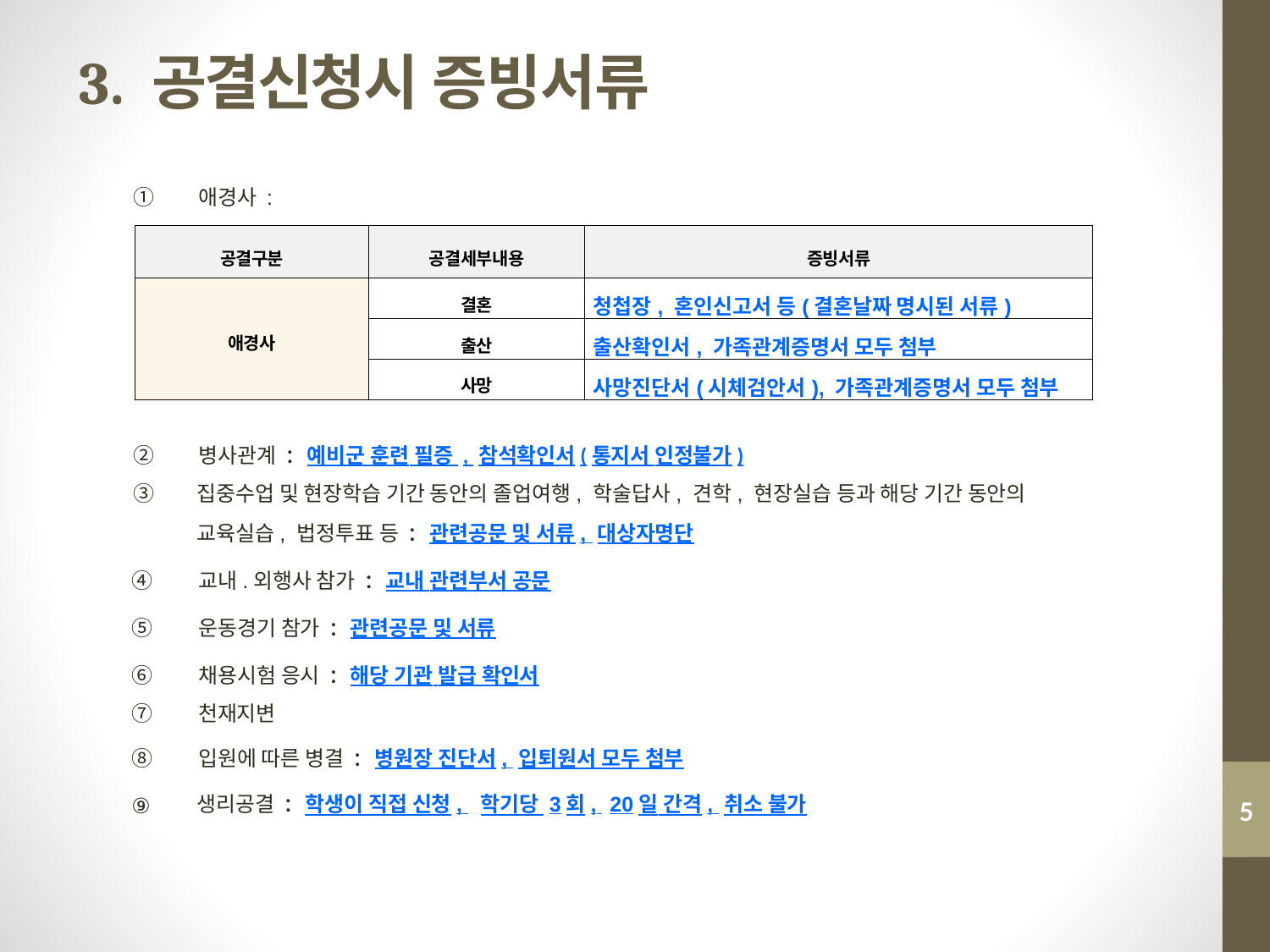

# 3. 공결신청시 증빙서류
①	애경사 :
| 공결구분 | 공결세부내용 | 증빙서류 |
| --- | --- | --- |
| 애경사 | 결혼 | 청첩장, 혼인신고서 등(결혼날짜 명시된 서류) |
|  | 출산 | 출산확인서, 가족관계증명서 모두 첨부 |
|  | 사망 | 사망진단서(시체검안서), 가족관계증명서 모두 첨부 |
②	병사관계 : 예비군 훈련 필증 , 참석확인서(통지서 인정불가)
③	집중수업 및 현장학습 기간 동안의 졸업여행, 학술답사, 견학, 현장실습 등과 해당 기간 동안의 교육실습, 법정투표 등 : 관련공문 및 서류, 대상자명단
➃	교내.외행사 참가 : 교내 관련부서 공문
⑤	운동경기 참가 : 관련공문 및 서류
⑥	채용시험 응시 : 해당 기관 발급 확인서
⑦	천재지변
⑧	입원에 따른 병결 : 병원장 진단서, 입퇴원서 모두 첨부
⑨
생리공결 : 학생이 직접 신청, 학기당 3회, 20일 간격, 취소 불가
5